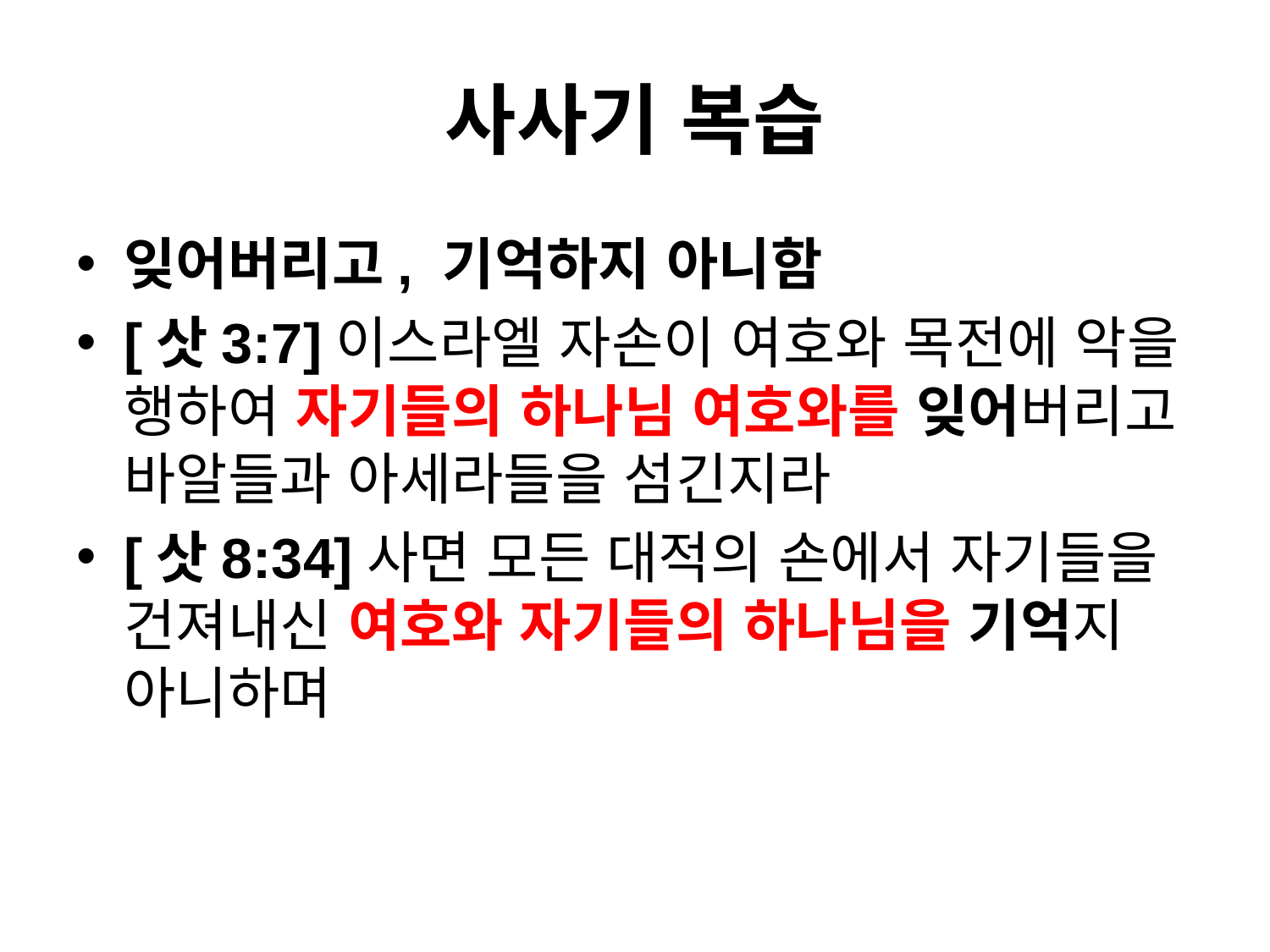

# 사사기 복습
잊어버리고, 기억하지 아니함
[삿3:7]이스라엘 자손이 여호와 목전에 악을 행하여 자기들의 하나님 여호와를 잊어버리고 바알들과 아세라들을 섬긴지라
[삿8:34]사면 모든 대적의 손에서 자기들을 건져내신 여호와 자기들의 하나님을 기억지 아니하며